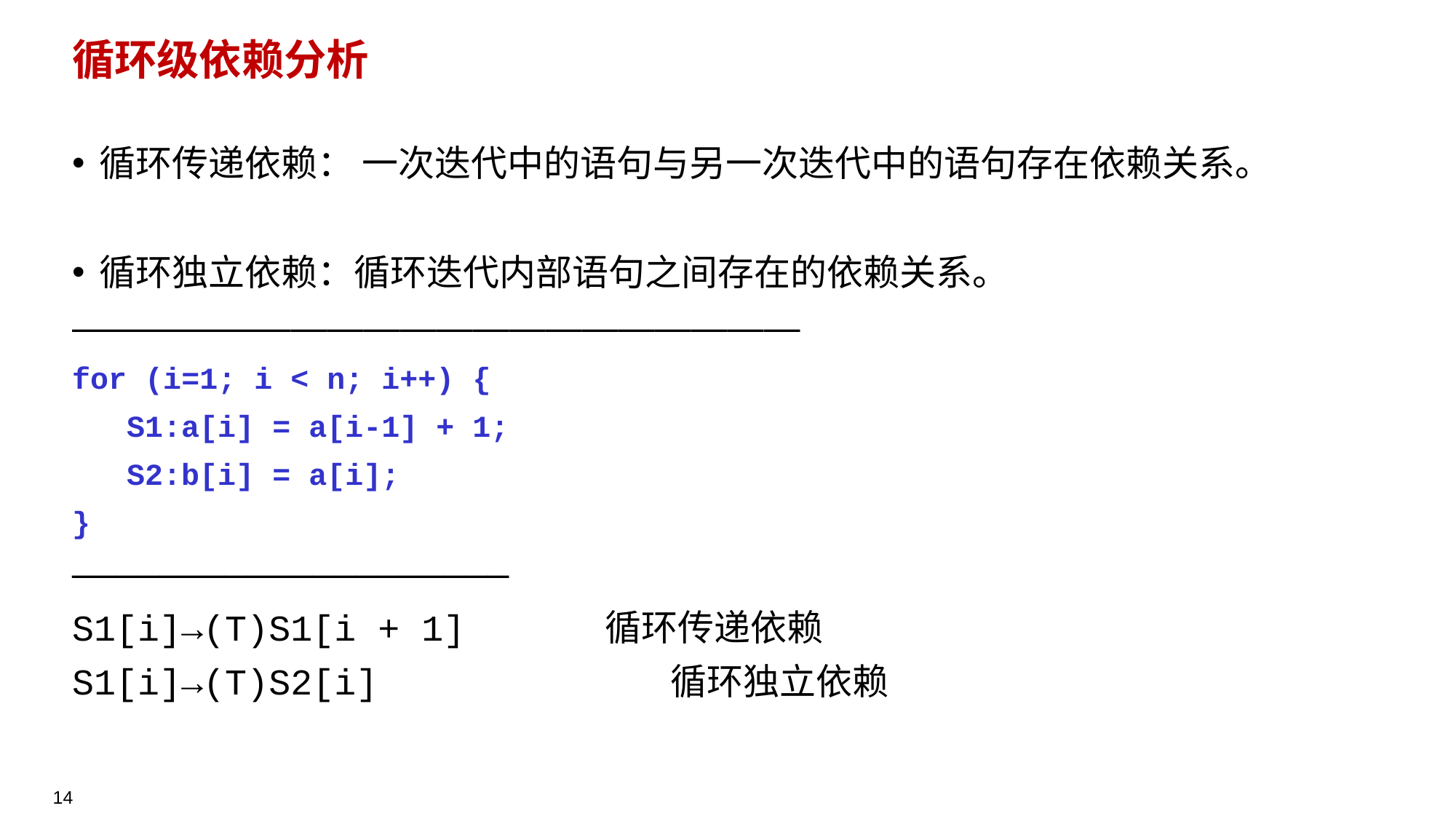

# 循环级依赖分析
循环传递依赖： 一次迭代中的语句与另一次迭代中的语句存在依赖关系。

循环独立依赖：循环迭代内部语句之间存在的依赖关系。
————————————————————
for (i=1; i < n; i++) {
   S1:a[i] = a[i-1] + 1;
   S2:b[i] = a[i];
}
————————————————————
S1[i]→(T)S1[i + 1]      循环传递依赖
S1[i]→(T)S2[i]             循环独立依赖